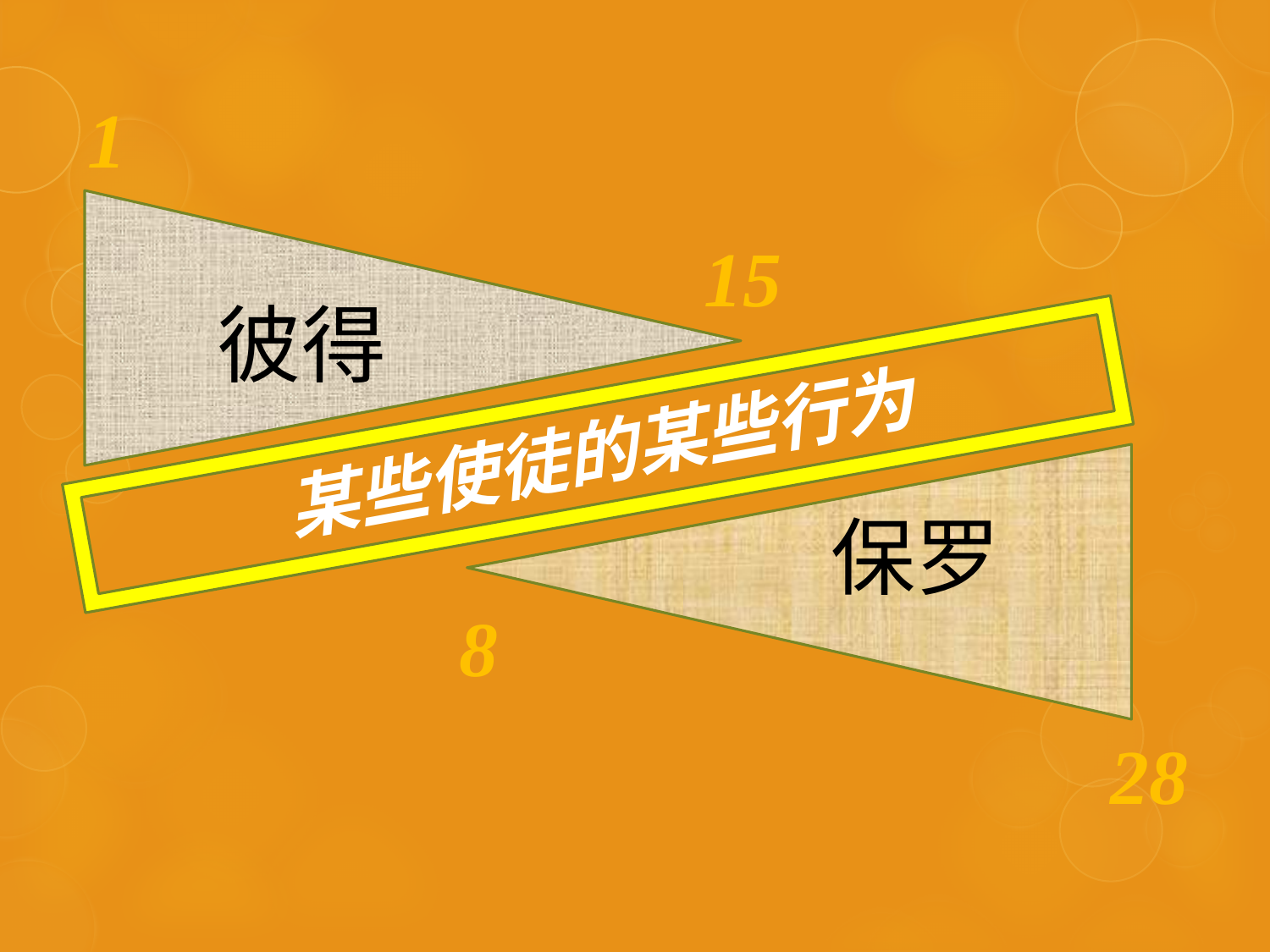

1
15

彼得

某些使徒的某些行为
保罗
8
28
8